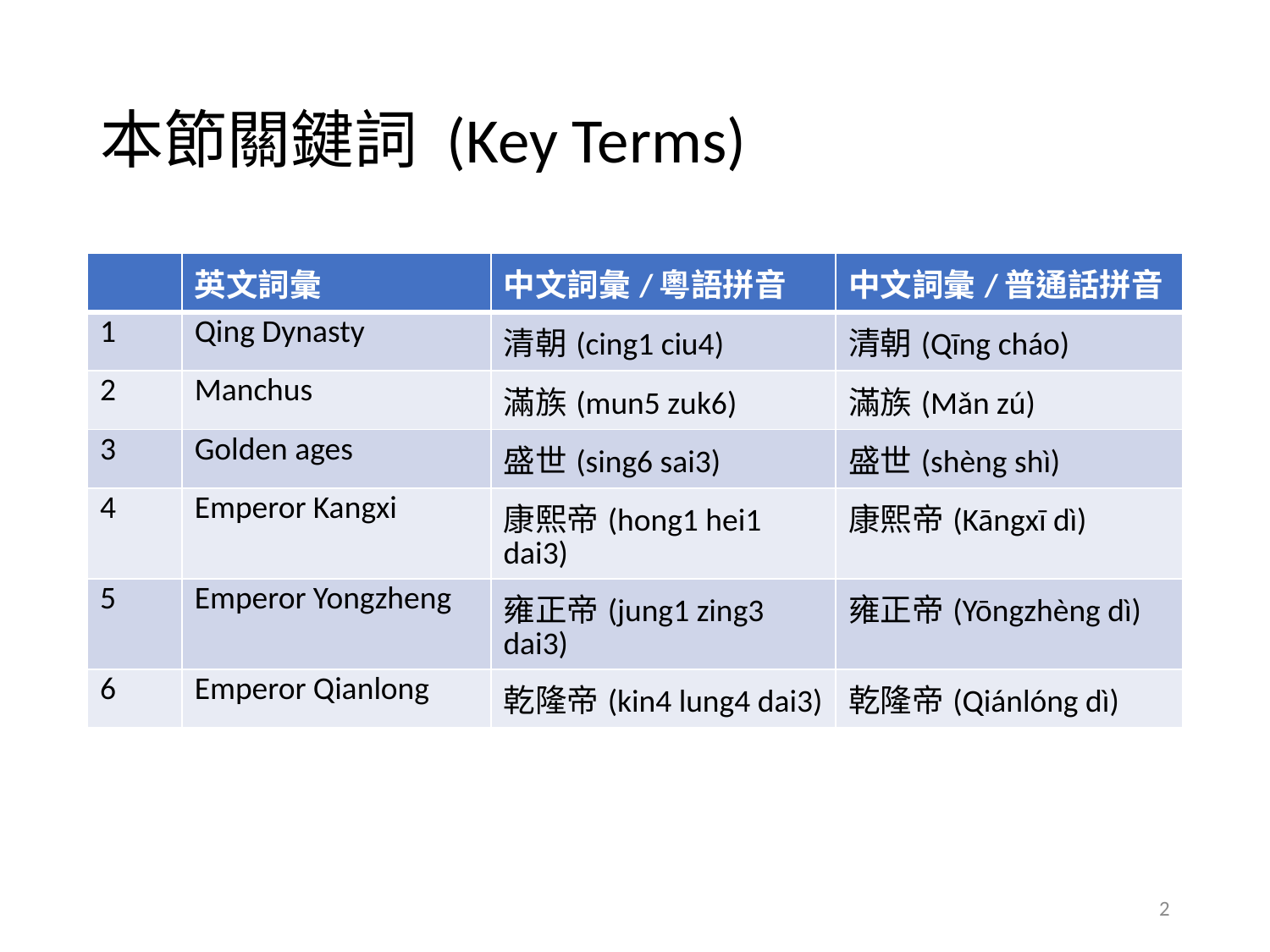

# 本節關鍵詞 (Key Terms)
|  | 英文詞彙 | 中文詞彙/粵語拼音 | 中文詞彙/普通話拼音 |
| --- | --- | --- | --- |
| 1 | Qing Dynasty | 清朝(cing1 ciu4) | 清朝(Qīng cháo) |
| 2 | Manchus | 滿族(mun5 zuk6) | 滿族(Mǎn zú) |
| 3 | Golden ages | 盛世(sing6 sai3) | 盛世(shèng shì) |
| 4 | Emperor Kangxi | 康熙帝(hong1 hei1 dai3) | 康熙帝(Kāngxī dì) |
| 5 | Emperor Yongzheng | 雍正帝(jung1 zing3 dai3) | 雍正帝(Yōngzhèng dì) |
| 6 | Emperor Qianlong | 乾隆帝(kin4 lung4 dai3) | 乾隆帝(Qiánlóng dì) |
2